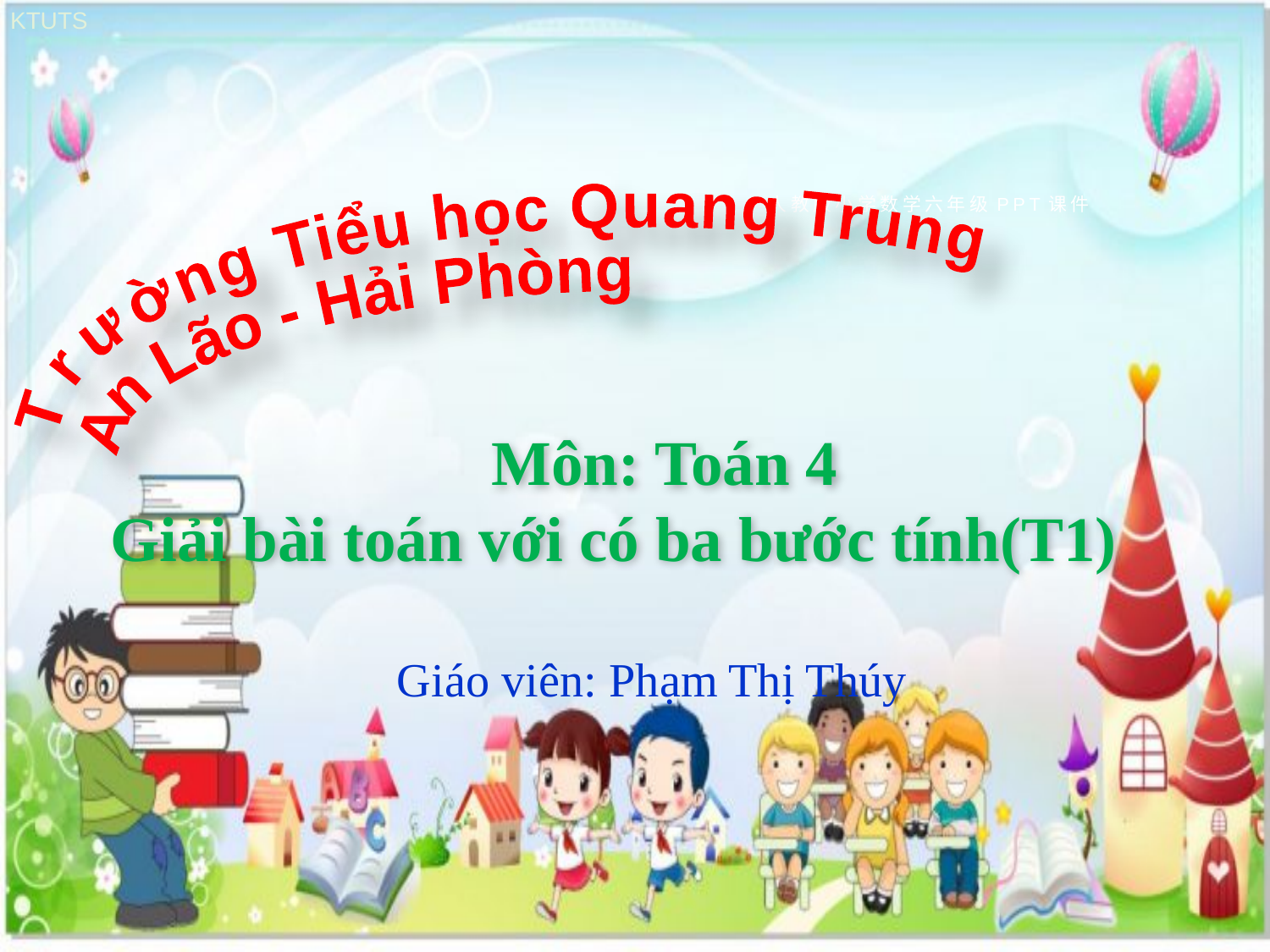

人教版小学数学六年级PPT课件
Trường Tiểu học Quang Trung
An Lão - Hải Phòng
                        Môn: Toán 4
Giải bài toán với có ba bước tính(T1)

 Giáo viên: Phạm Thị Thúy